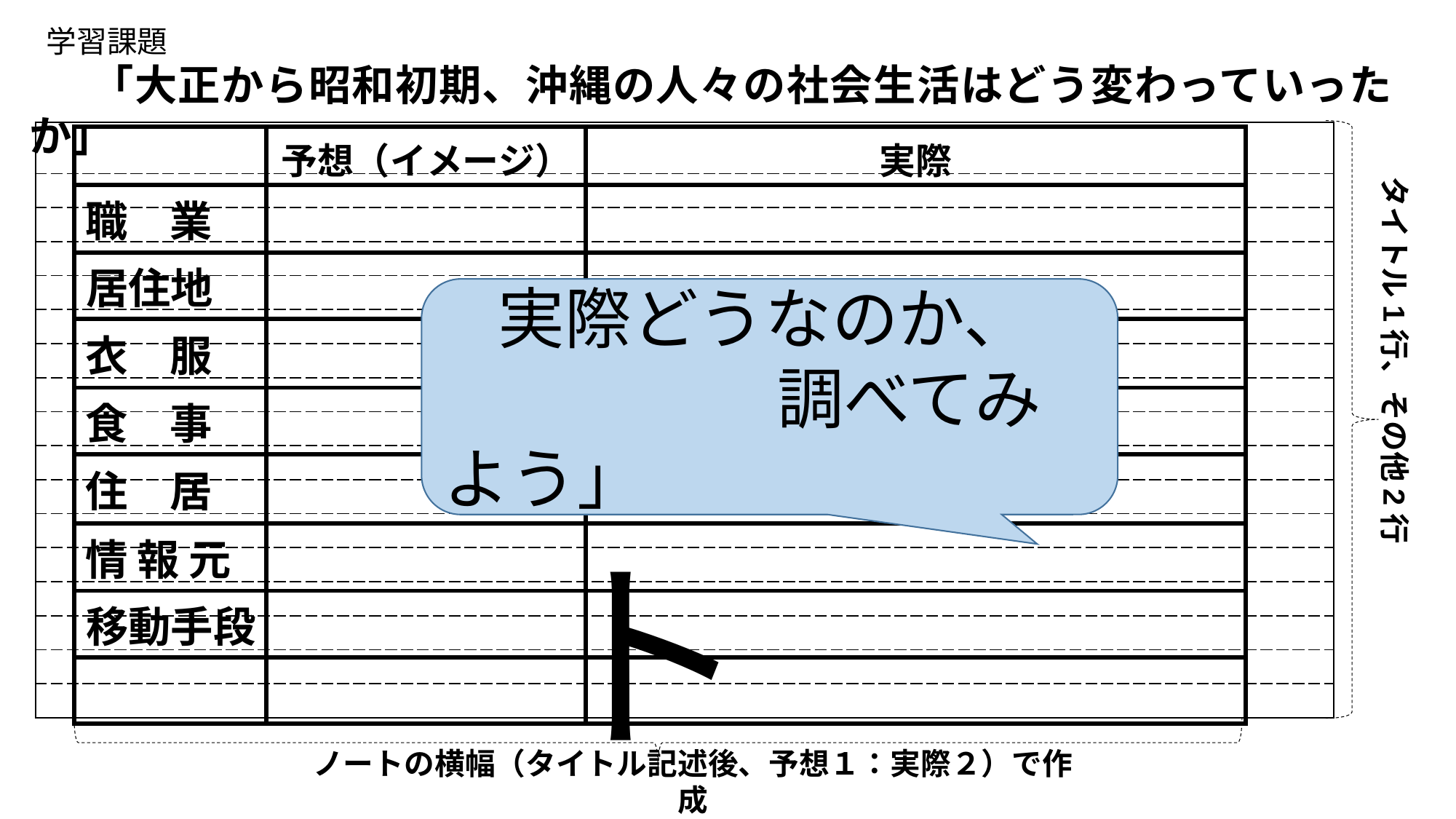

学習課題
　「大正から昭和初期、沖縄の人々の社会生活はどう変わっていったか」
タイトル1行、その他2行

ノートの横幅（タイトル記述後、予想１：実際２）で作成
|  |
| --- |
|  |
|  |
|  |
|  |
|  |
|  |
|  |
|  |
|  |
|  |
|  |
|  |
|  |
|  |
|  |
|  |
|  | 予想（イメージ） | 実際 |
| --- | --- | --- |
| 職　業 |  |  |
| 居住地 |  |  |
| 衣　服 |  |  |
| 食　事 |  |  |
| 住　居 |  |  |
| 情 報 元 |  |  |
| 移動手段 |  |  |
|  |  |  |
ノート
　実際どうなのか、
　　　　　調べてみよう」